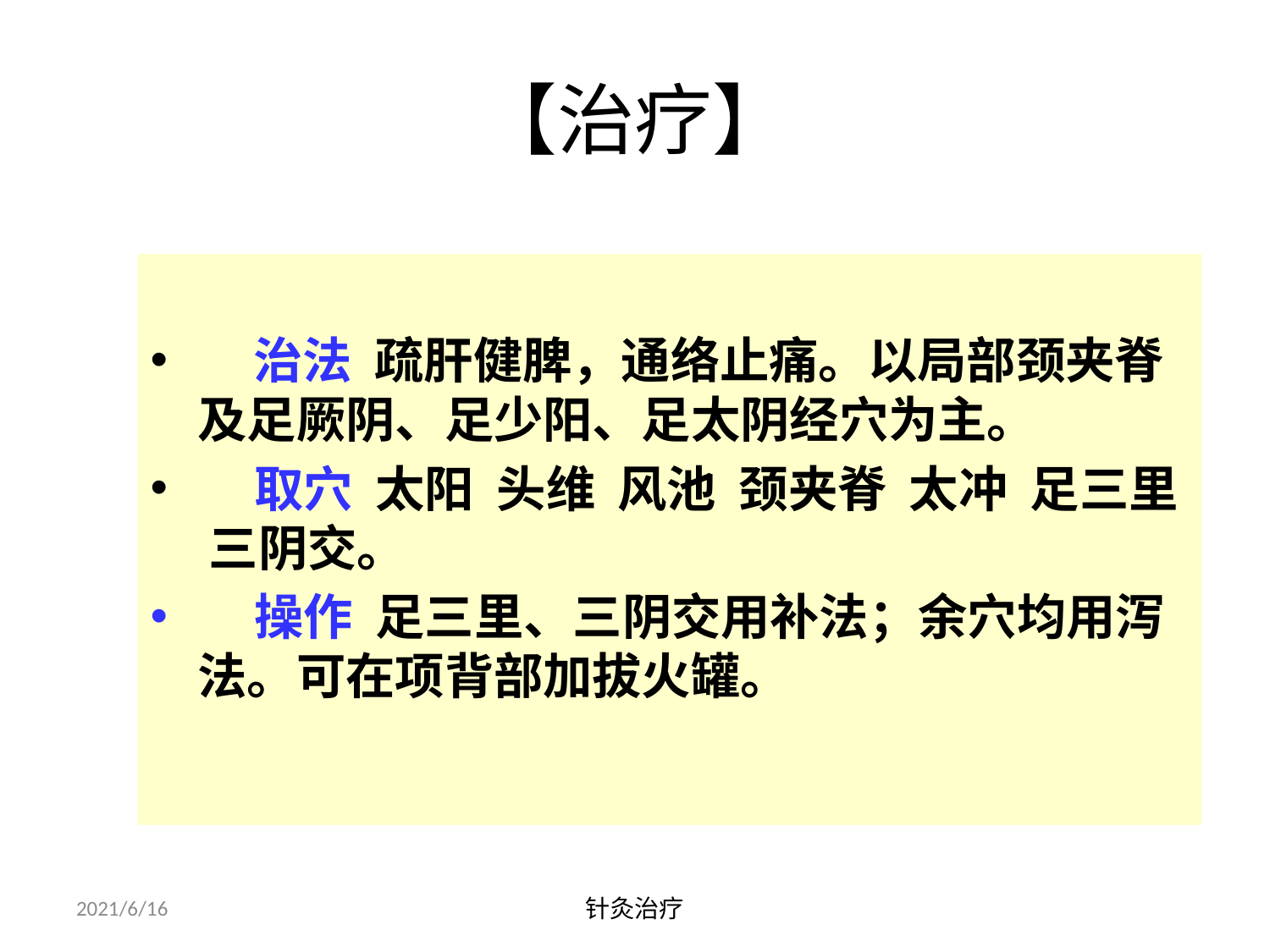

# 【治疗】

    治法  疏肝健脾，通络止痛。以局部颈夹脊及足厥阴、足少阳、足太阴经穴为主。
    取穴  太阳  头维  风池  颈夹脊  太冲  足三里  三阴交。
    操作  足三里、三阴交用补法；余穴均用泻法。可在项背部加拔火罐。
2021/6/16
针灸治疗